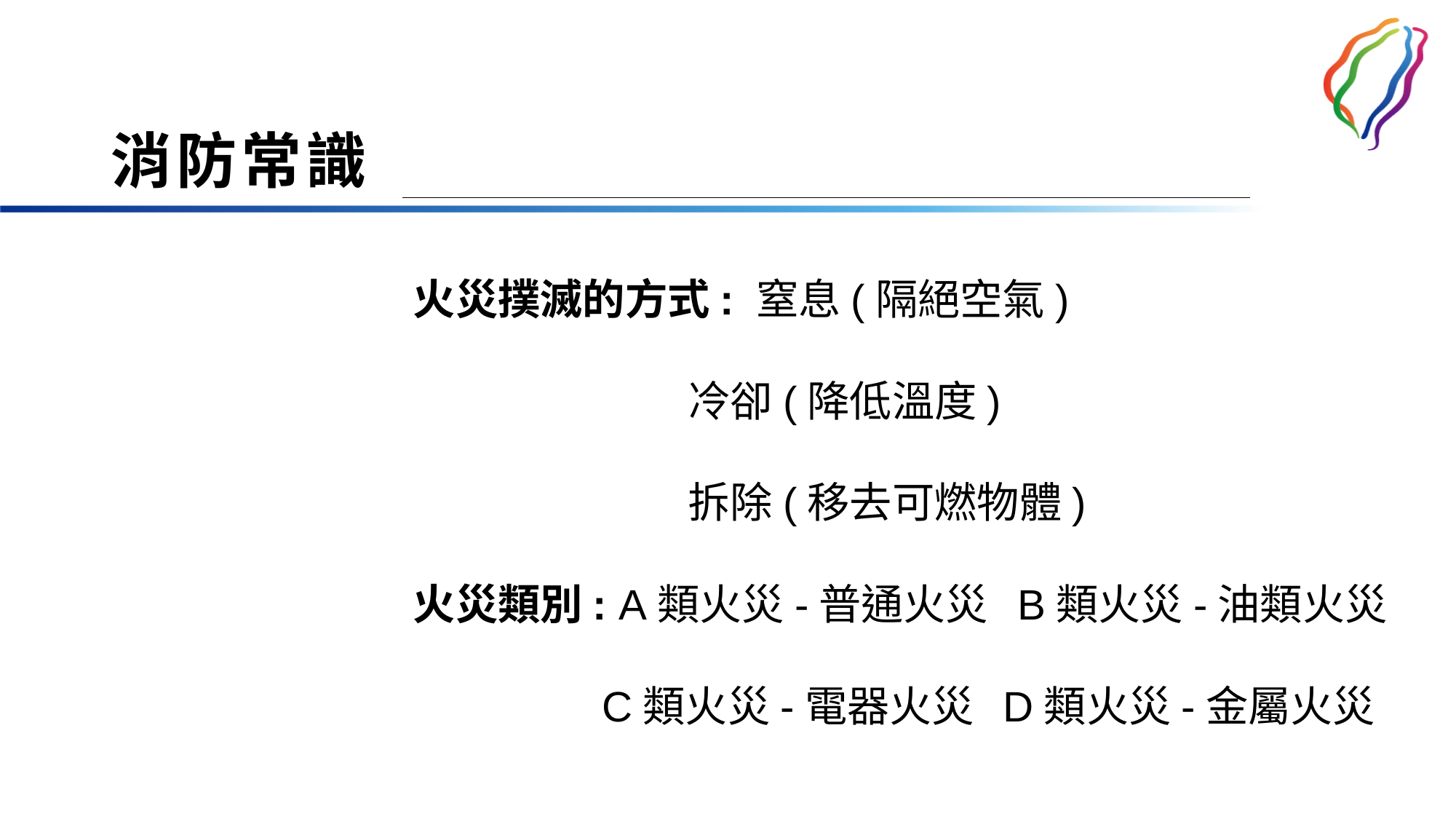

消防常識
火災撲滅的方式: 窒息(隔絕空氣)
                            冷卻(降低溫度)
                            拆除(移去可燃物體)
火災類別: A類火災-普通火災  B類火災-油類火災
                C類火災-電器火災  D類火災-金屬火災